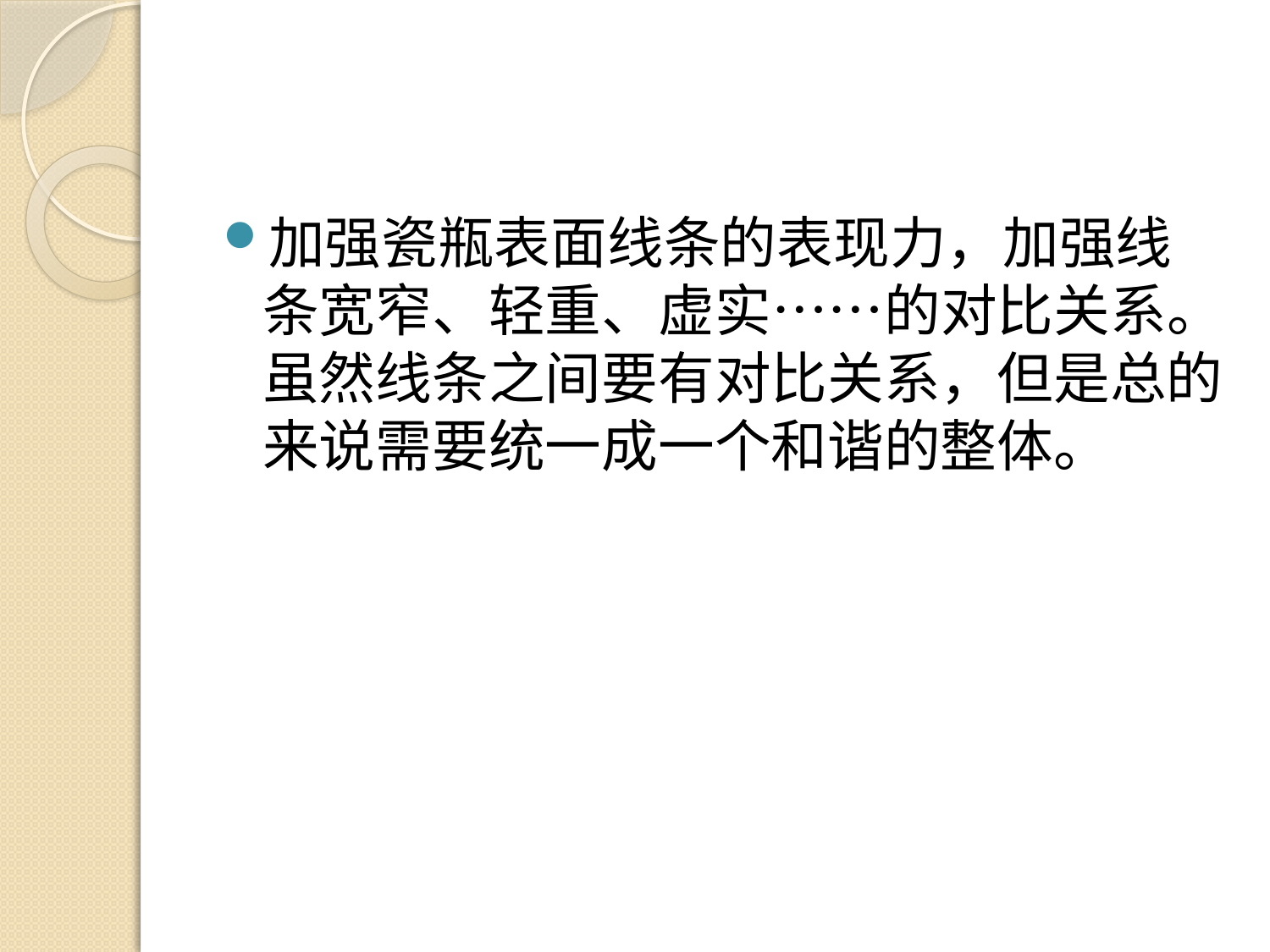

#
加强瓷瓶表面线条的表现力，加强线条宽窄、轻重、虚实……的对比关系。虽然线条之间要有对比关系，但是总的来说需要统一成一个和谐的整体。